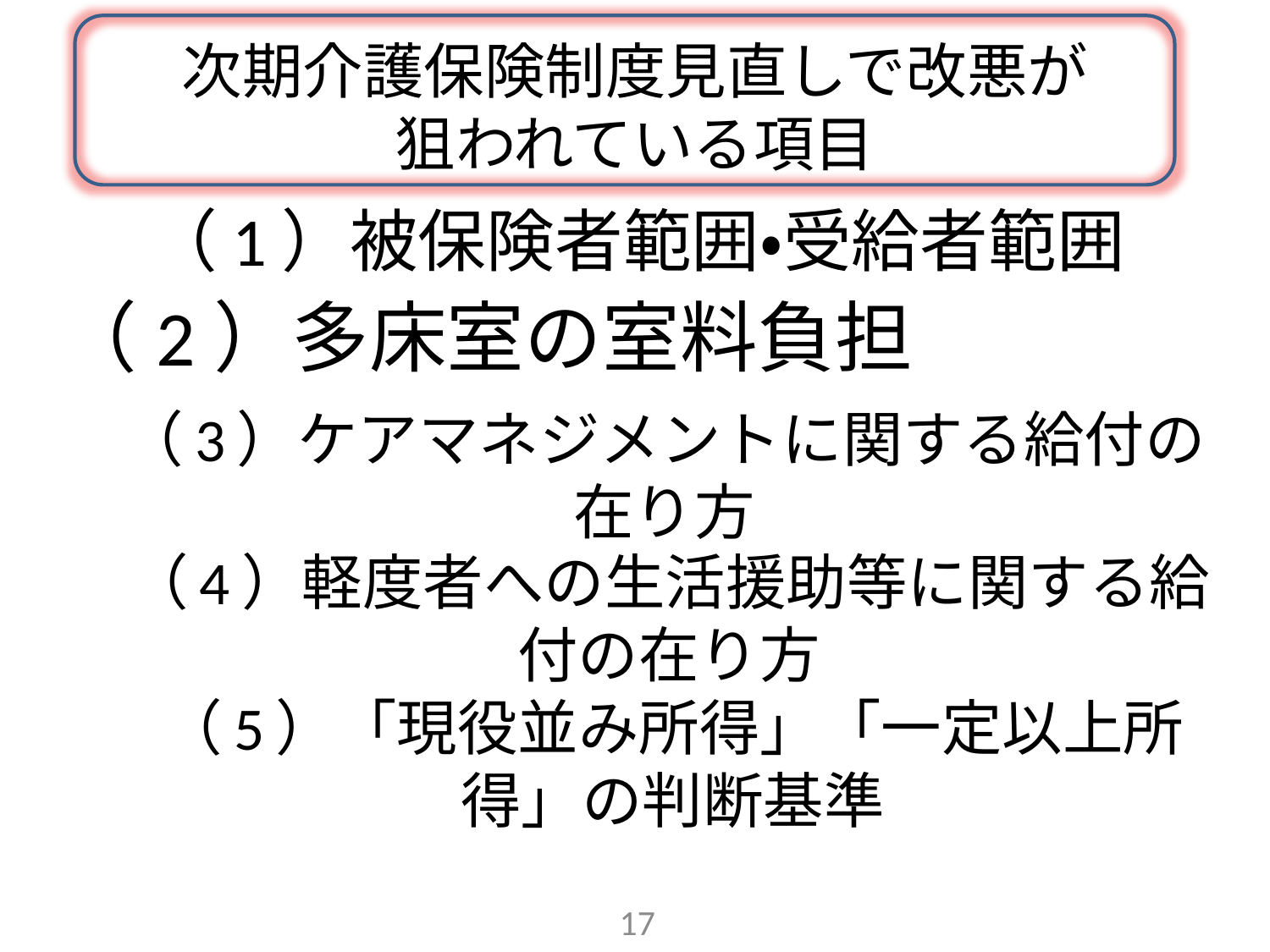

# 次期介護保険制度見直しで改悪が 狙われている項目
　（1）被保険者範囲・受給者範囲
（2）多床室の室料負担
（3）ケアマネジメントに関する給付の在り方
（4）軽度者への生活援助等に関する給付の在り方
（5）「現役並み所得」「一定以上所得」の判断基準

17